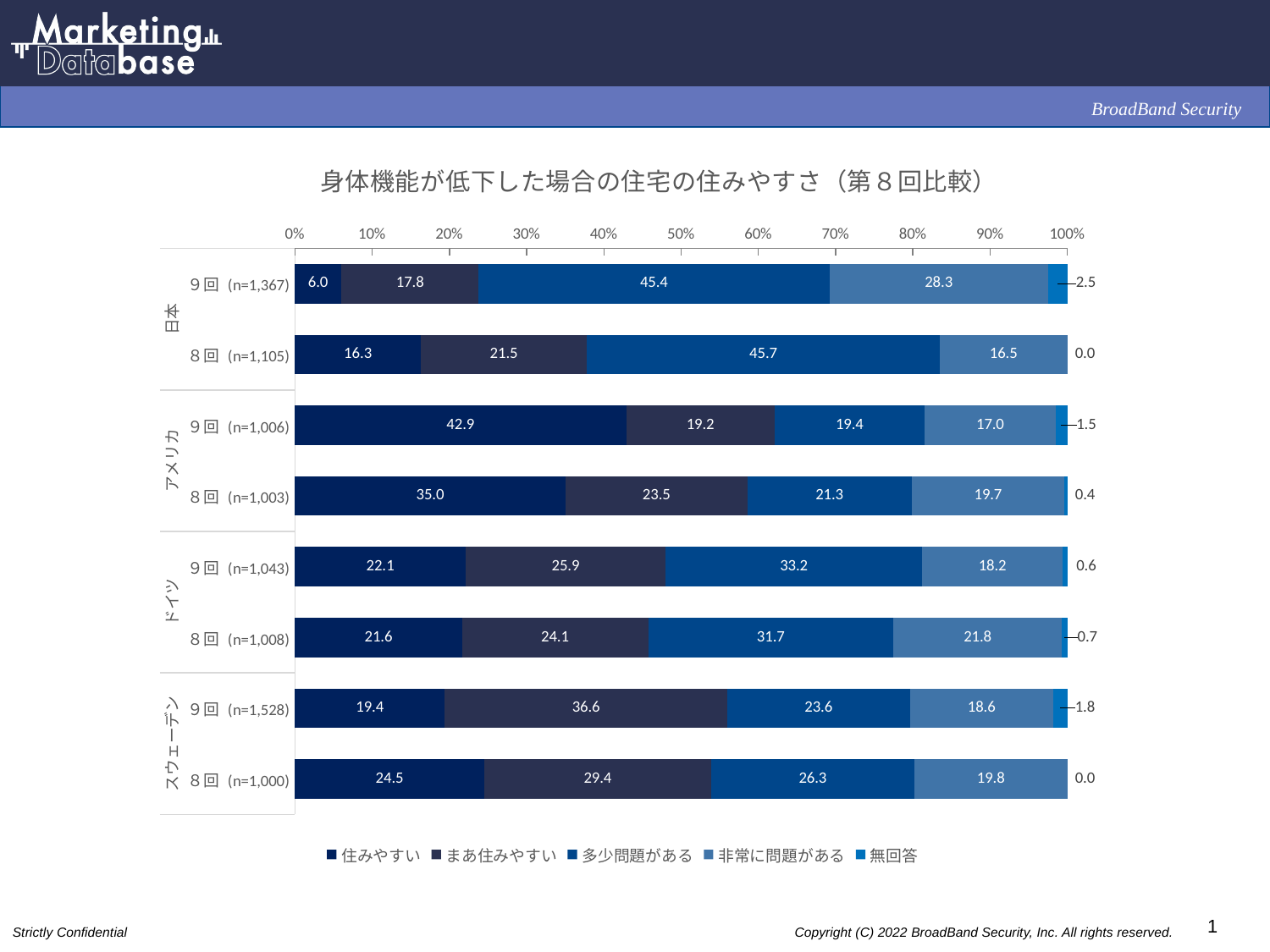

### Chart: 身体機能が低下した場合の住宅の住みやすさ（第８回比較）

| Category | 住みやすい | まあ住みやすい | 多少問題がある | 非常に問題がある | 無回答 |
|---|---|---|---|---|---|
| ９回 (n=1,367) | 6.0 | 17.8 | 45.4 | 28.3 | 2.5 |
| ８回 (n=1,105) | 16.3 | 21.5 | 45.7 | 16.5 | 0.0 |
| ９回 (n=1,006) | 42.9 | 19.2 | 19.4 | 17.0 | 1.5 |
| ８回 (n=1,003) | 35.0 | 23.5 | 21.3 | 19.7 | 0.4 |
| ９回 (n=1,043) | 22.1 | 25.9 | 33.2 | 18.2 | 0.6 |
| ８回 (n=1,008) | 21.6 | 24.1 | 31.7 | 21.8 | 0.7 |
| ９回 (n=1,528) | 19.4 | 36.6 | 23.6 | 18.6 | 1.8 |
| ８回 (n=1,000) | 24.5 | 29.4 | 26.3 | 19.8 | 0.0 |